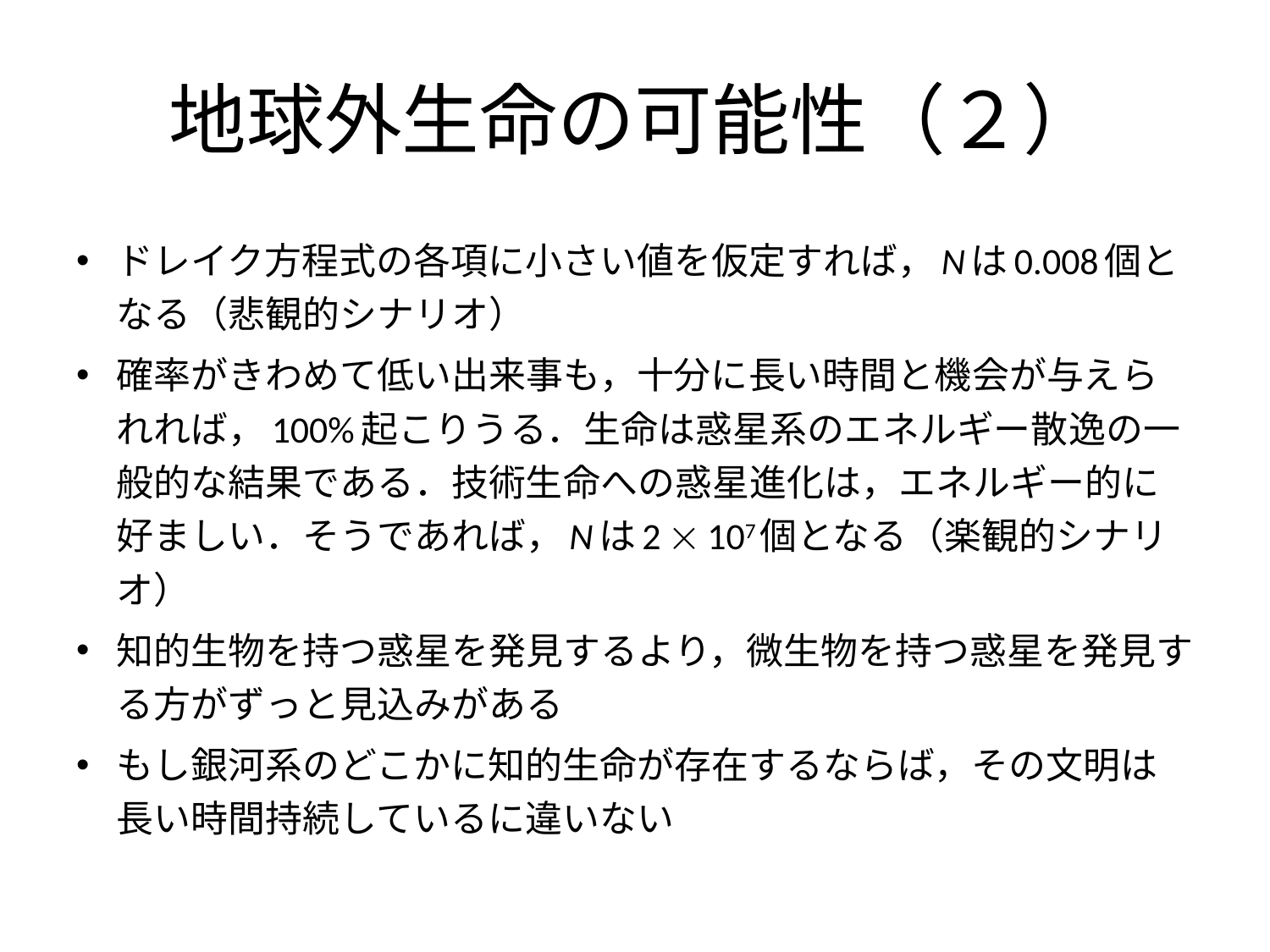

# 地球外生命の可能性（２）
ドレイク方程式の各項に小さい値を仮定すれば，Nは0.008個となる（悲観的シナリオ）
確率がきわめて低い出来事も，十分に長い時間と機会が与えられれば，100%起こりうる．生命は惑星系のエネルギー散逸の一般的な結果である．技術生命への惑星進化は，エネルギー的に好ましい．そうであれば，Nは2 × 107個となる（楽観的シナリオ）
知的生物を持つ惑星を発見するより，微生物を持つ惑星を発見する方がずっと見込みがある
もし銀河系のどこかに知的生命が存在するならば，その文明は長い時間持続しているに違いない